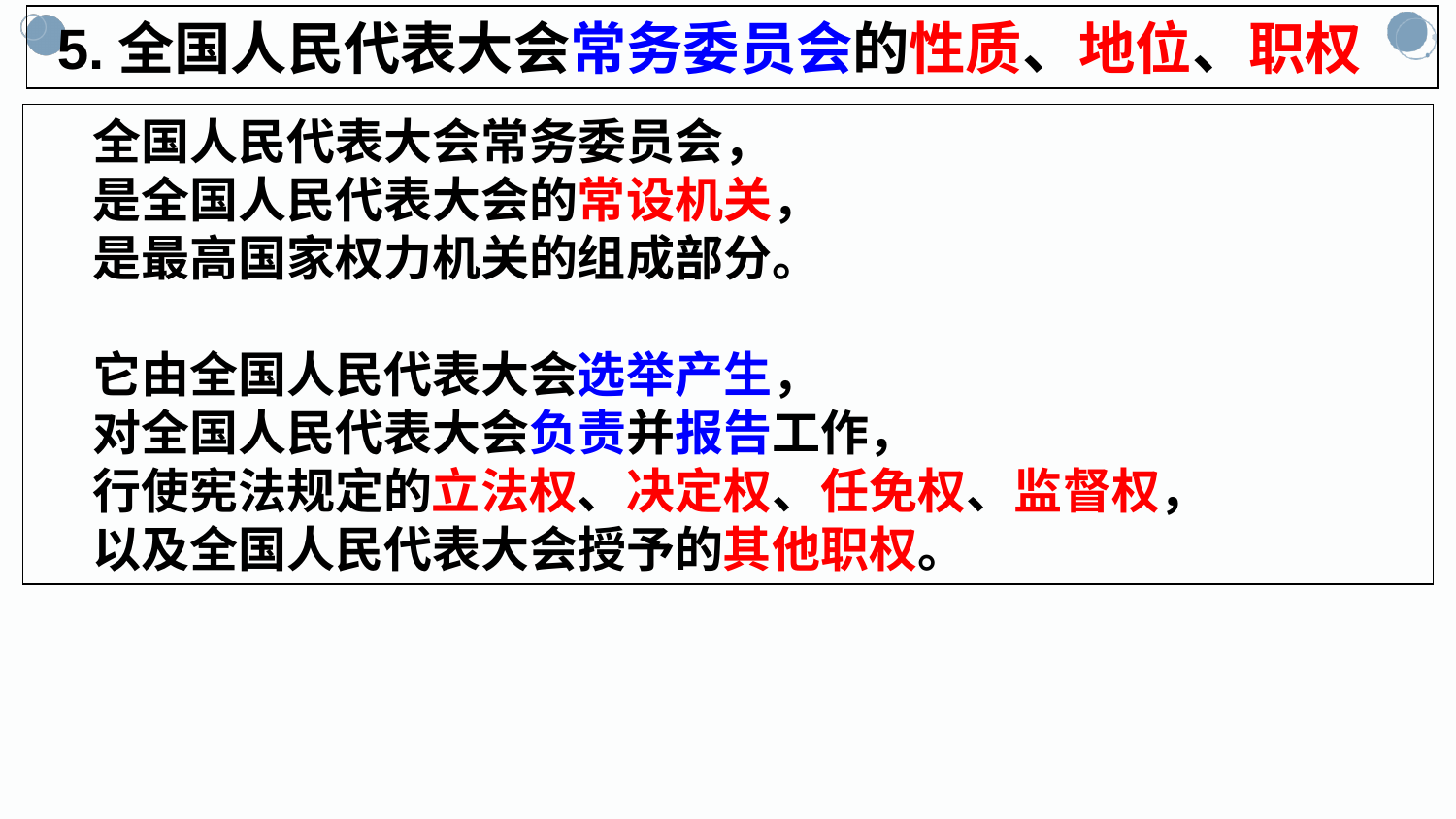

5.全国人民代表大会常务委员会的性质、地位、职权
    全国人民代表大会常务委员会，
    是全国人民代表大会的常设机关，
    是最高国家权力机关的组成部分。

    它由全国人民代表大会选举产生，
    对全国人民代表大会负责并报告工作，
    行使宪法规定的立法权、决定权、任免权、监督权，
    以及全国人民代表大会授予的其他职权。